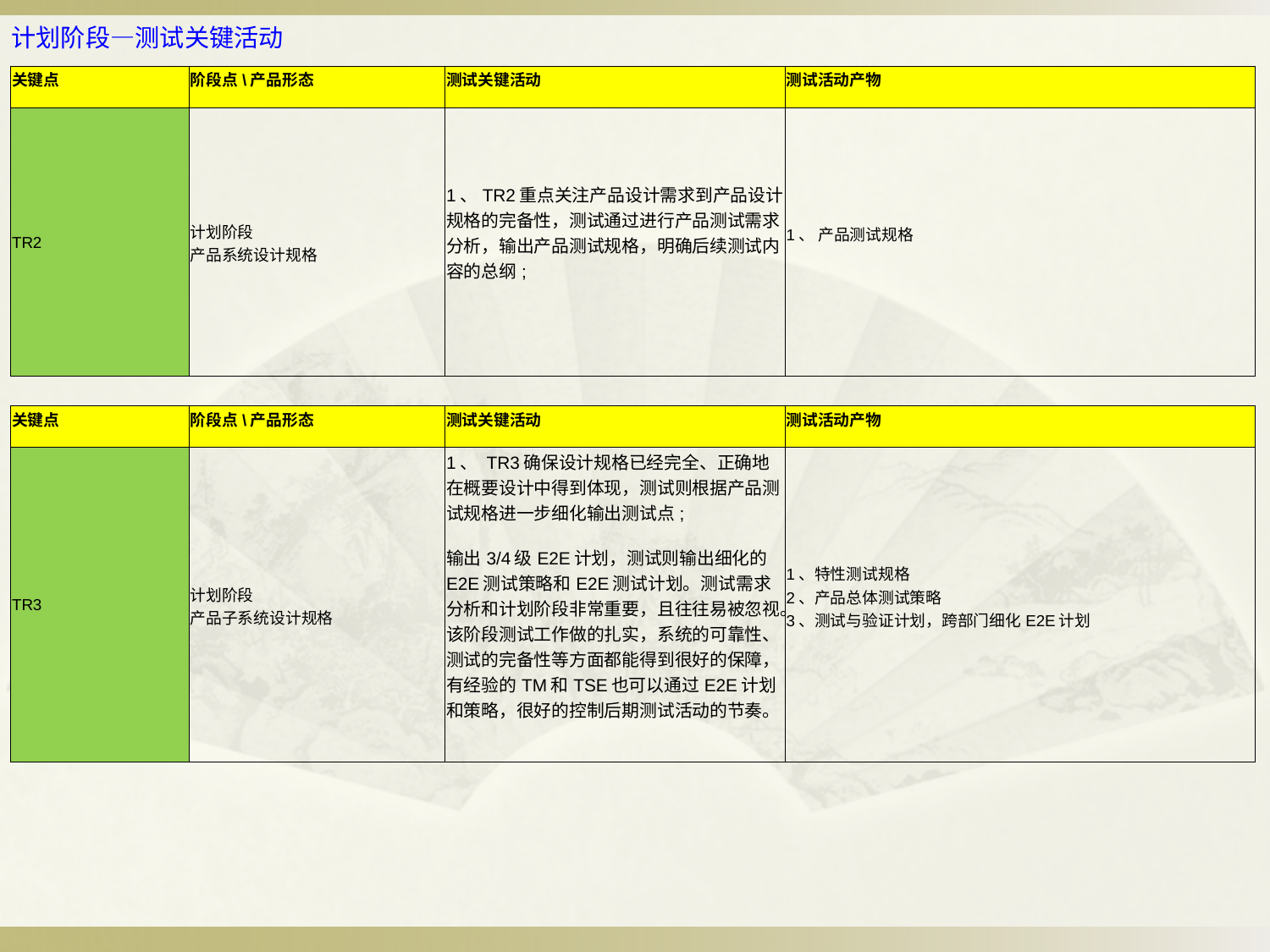

# 计划阶段—测试关键活动
| 关键点 | 阶段点\产品形态 | 测试关键活动 | 测试活动产物 |
| --- | --- | --- | --- |
| TR2 | 计划阶段 产品系统设计规格 | 1、TR2重点关注产品设计需求到产品设计规格的完备性，测试通过进行产品测试需求分析，输出产品测试规格，明确后续测试内容的总纲; | 1、 产品测试规格 |
| 关键点 | 阶段点\产品形态 | 测试关键活动 | 测试活动产物 |
| --- | --- | --- | --- |
| TR3 | 计划阶段 产品子系统设计规格 | 1、 TR3确保设计规格已经完全、正确地在概要设计中得到体现，测试则根据产品测试规格进一步细化输出测试点; 输出3/4级E2E计划，测试则输出细化的E2E测试策略和E2E测试计划。测试需求分析和计划阶段非常重要，且往往易被忽视。该阶段测试工作做的扎实，系统的可靠性、测试的完备性等方面都能得到很好的保障，有经验的TM和TSE也可以通过E2E计划和策略，很好的控制后期测试活动的节奏。 | 1、特性测试规格 2、产品总体测试策略 3、测试与验证计划，跨部门细化E2E计划 |